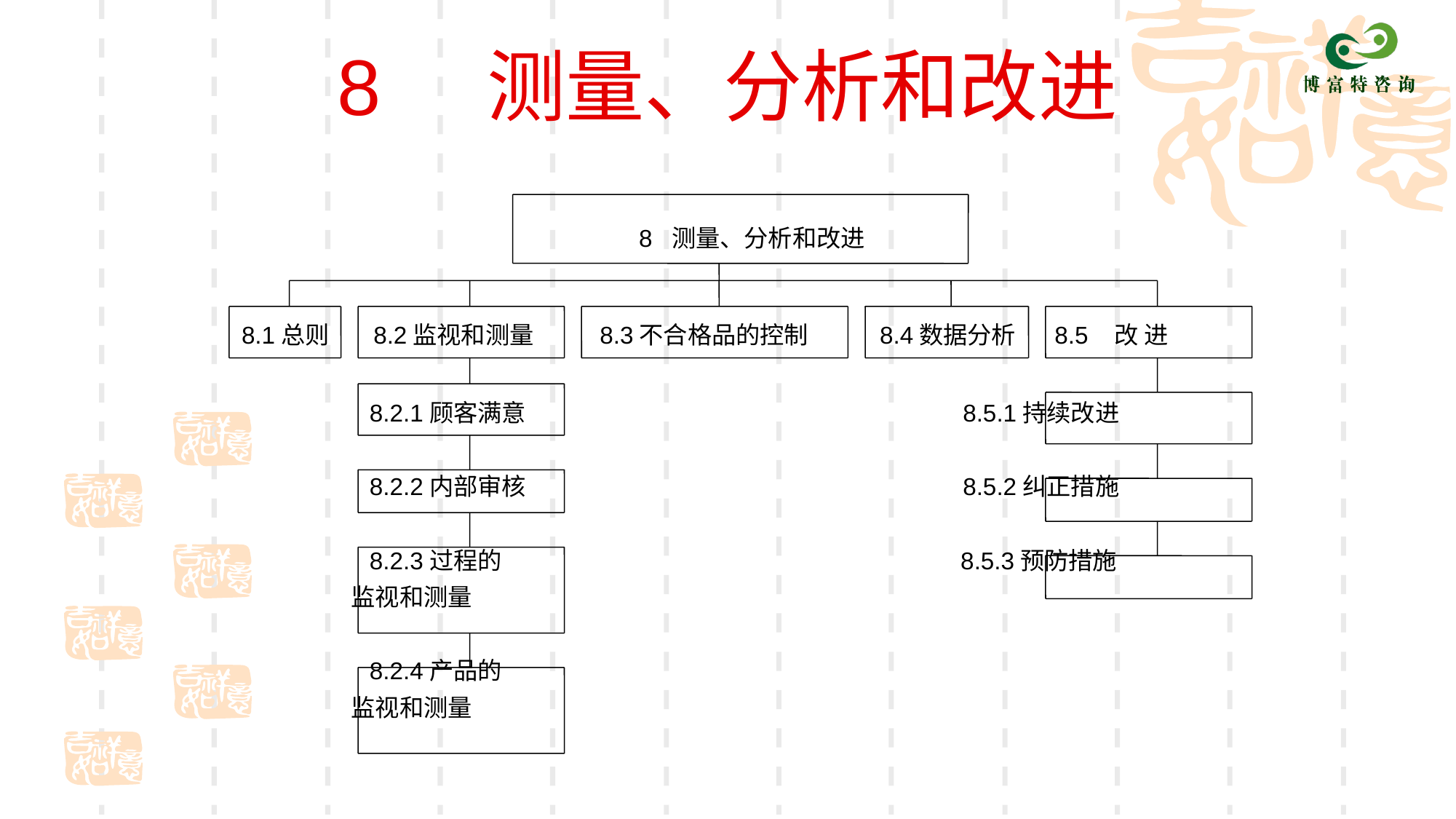

# 8    测量、分析和改进

8  测量、分析和改进

8.1总则       8.2监视和测量           8.3不合格品的控制            8.4数据分析      8.5   改 进

                   8.2.1顾客满意                                                                               8.5.1持续改进

                   8.2.2内部审核                                                                               8.5.2纠正措施

                   8.2.3过程的                                                                                   8.5.3预防措施
                   监视和测量

                   8.2.4产品的
                   监视和测量